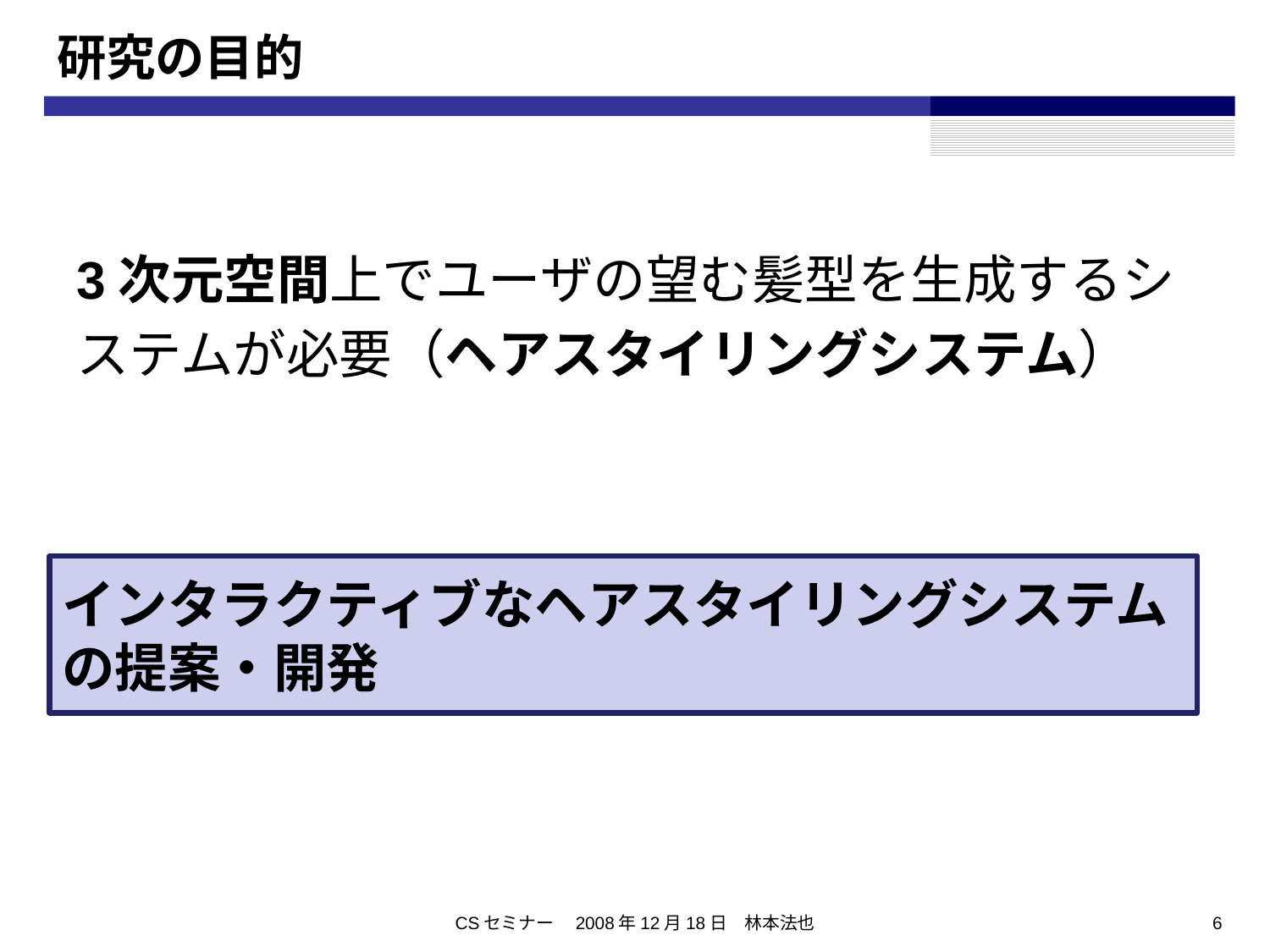

# 研究の目的

3次元空間上でユーザの望む髪型を生成するシ
ステムが必要（ヘアスタイリングシステム）

インタラクティブなヘアスタイリングシステムの提案・開発
CSセミナー　2008年12月18日　林本法也
6